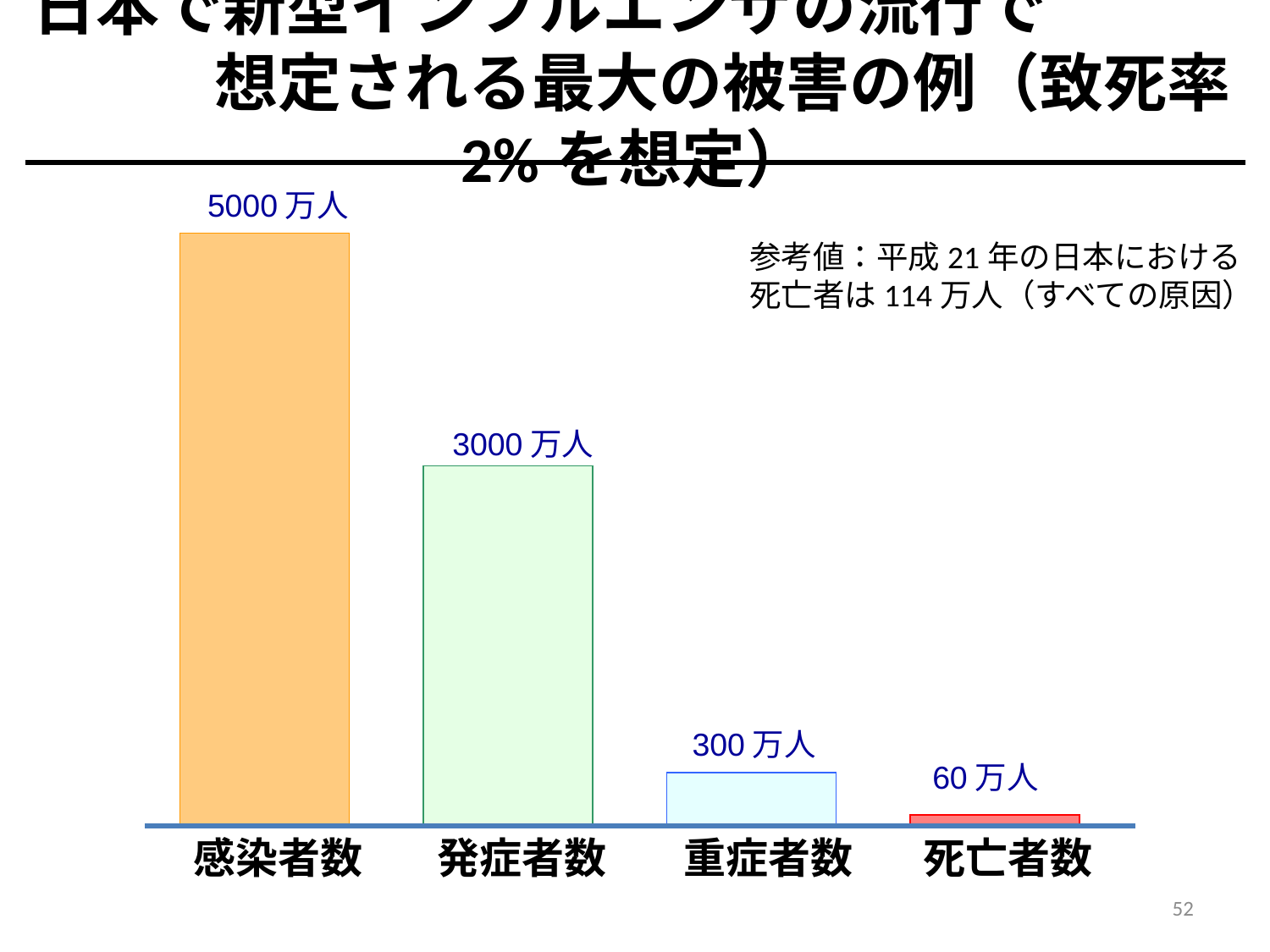

# 日本で新型インフルエンザの流行で　　　　　　想定される最大の被害の例（致死率2%を想定）
5000万人
参考値：平成21年の日本における
死亡者は114万人（すべての原因）

3000万人

発症者数
300万人

重症者数
60万人

死亡者数
感染者数
52